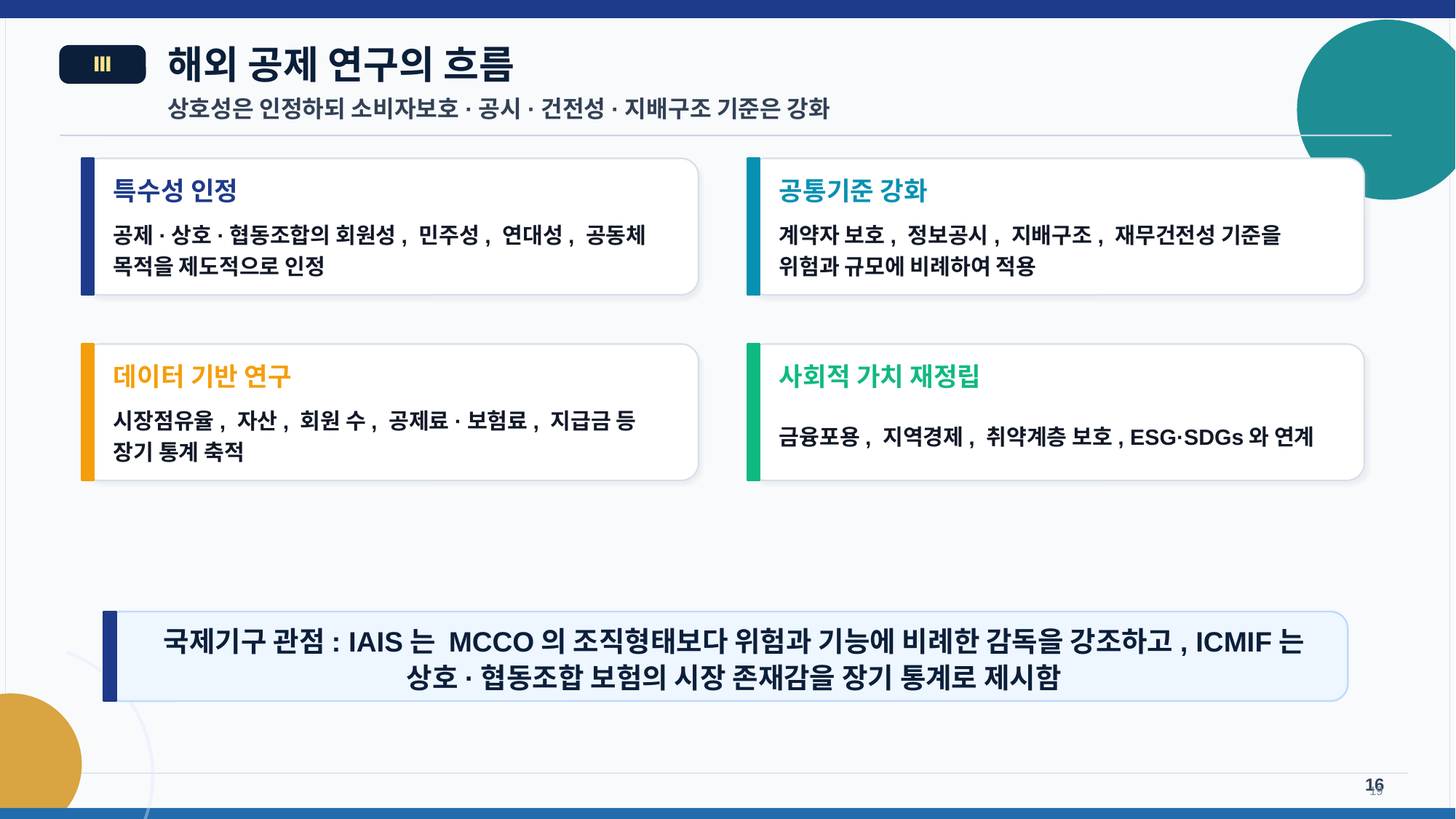

해외 공제 연구의 흐름

Ⅲ
상호성은 인정하되 소비자보호·공시·건전성·지배구조 기준은 강화

특수성 인정
공통기준 강화
공제·상호·협동조합의 회원성, 민주성, 연대성, 공동체
목적을 제도적으로 인정
계약자 보호, 정보공시, 지배구조, 재무건전성 기준을
위험과 규모에 비례하여 적용

데이터 기반 연구
사회적 가치 재정립
시장점유율, 자산, 회원 수, 공제료·보험료, 지급금 등
장기 통계 축적
금융포용, 지역경제, 취약계층 보호, ESG·SDGs와 연계

국제기구 관점: IAIS는 MCCO의 조직형태보다 위험과 기능에 비례한 감독을 강조하고, ICMIF는 상호·협동조합 보험의 시장 존재감을 장기 통계로 제시함

16
19